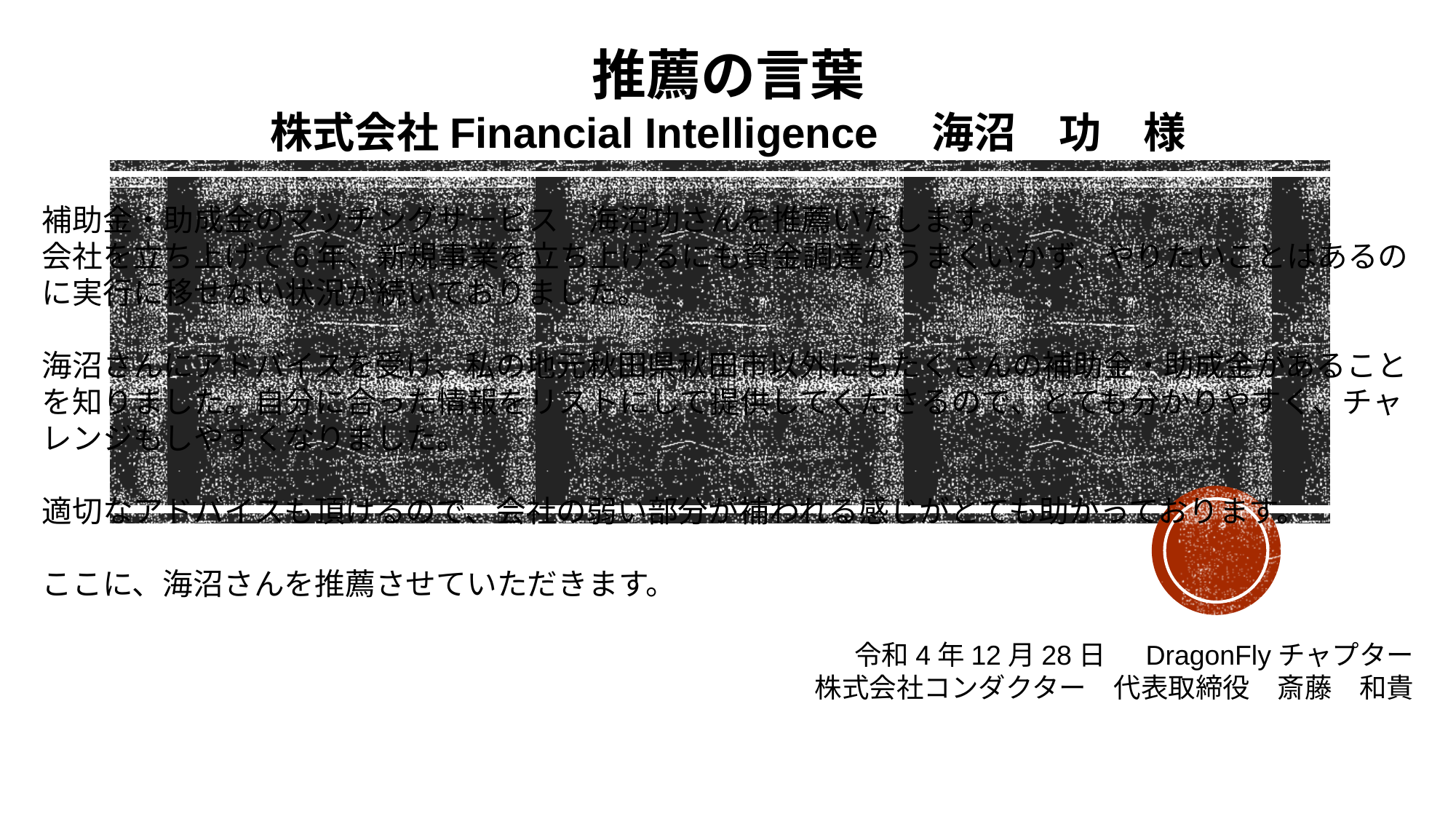

推薦の言葉
株式会社Financial Intelligence　海沼　功　様

補助金・助成金のマッチングサービス　海沼功さんを推薦いたします。
会社を立ち上げて6年、新規事業を立ち上げるにも資金調達がうまくいかず、やりたいことはあるのに実行に移せない状況が続いておりました。

海沼さんにアドバイスを受け、私の地元秋田県秋田市以外にもたくさんの補助金・助成金があることを知りました。自分に合った情報をリストにして提供してくださるので、とても分かりやすく、チャレンジもしやすくなりました。

適切なアドバイスも頂けるので、会社の弱い部分が補われる感じがとても助かっております。

ここに、海沼さんを推薦させていただきます。

令和4年12月28日　 DragonFlyチャプター
株式会社コンダクター　代表取締役　斎藤　和貴